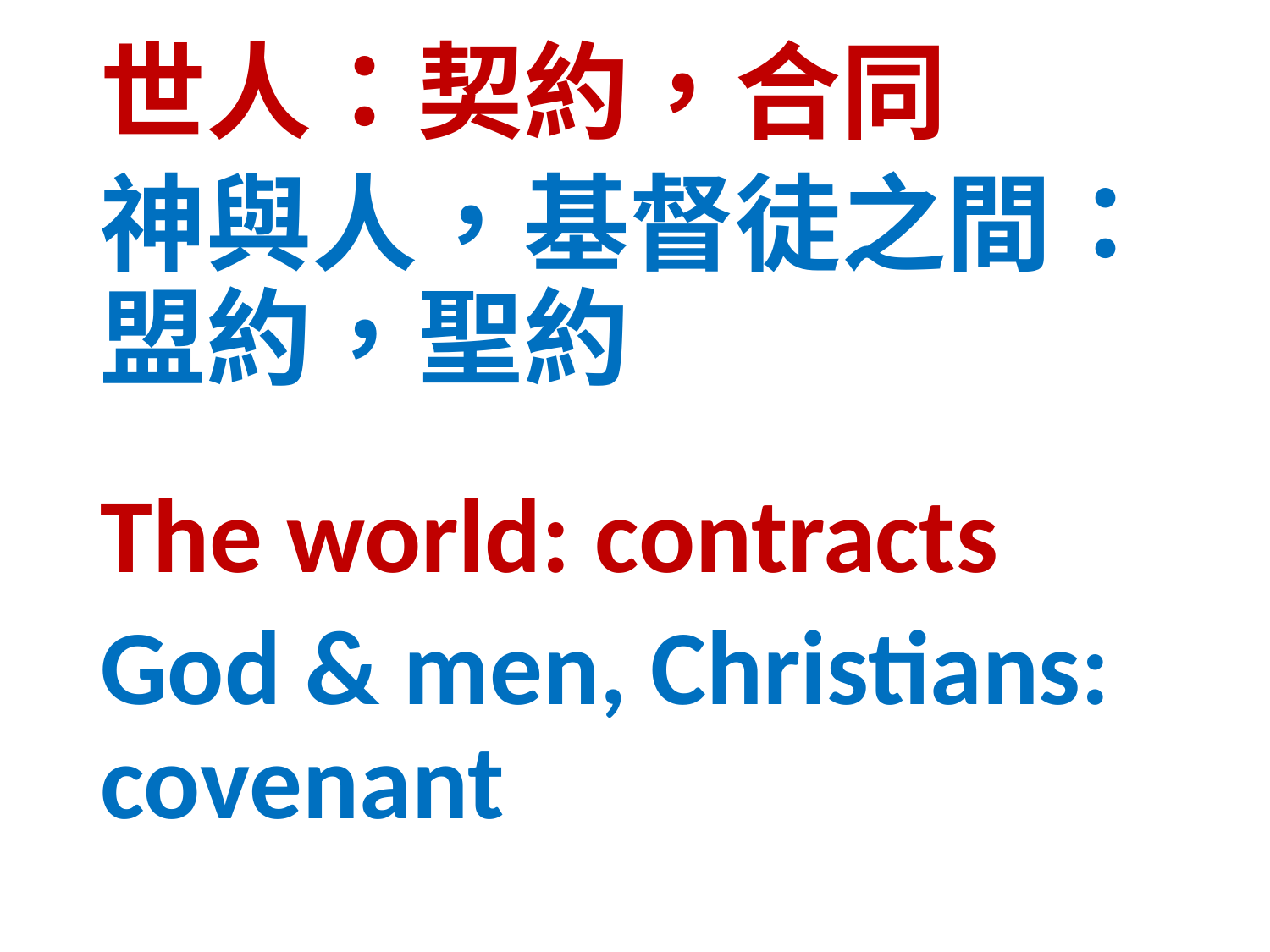

世人：契約，合同
神與人，基督徒之間：盟約，聖約

The world: contracts
God & men, Christians: covenant